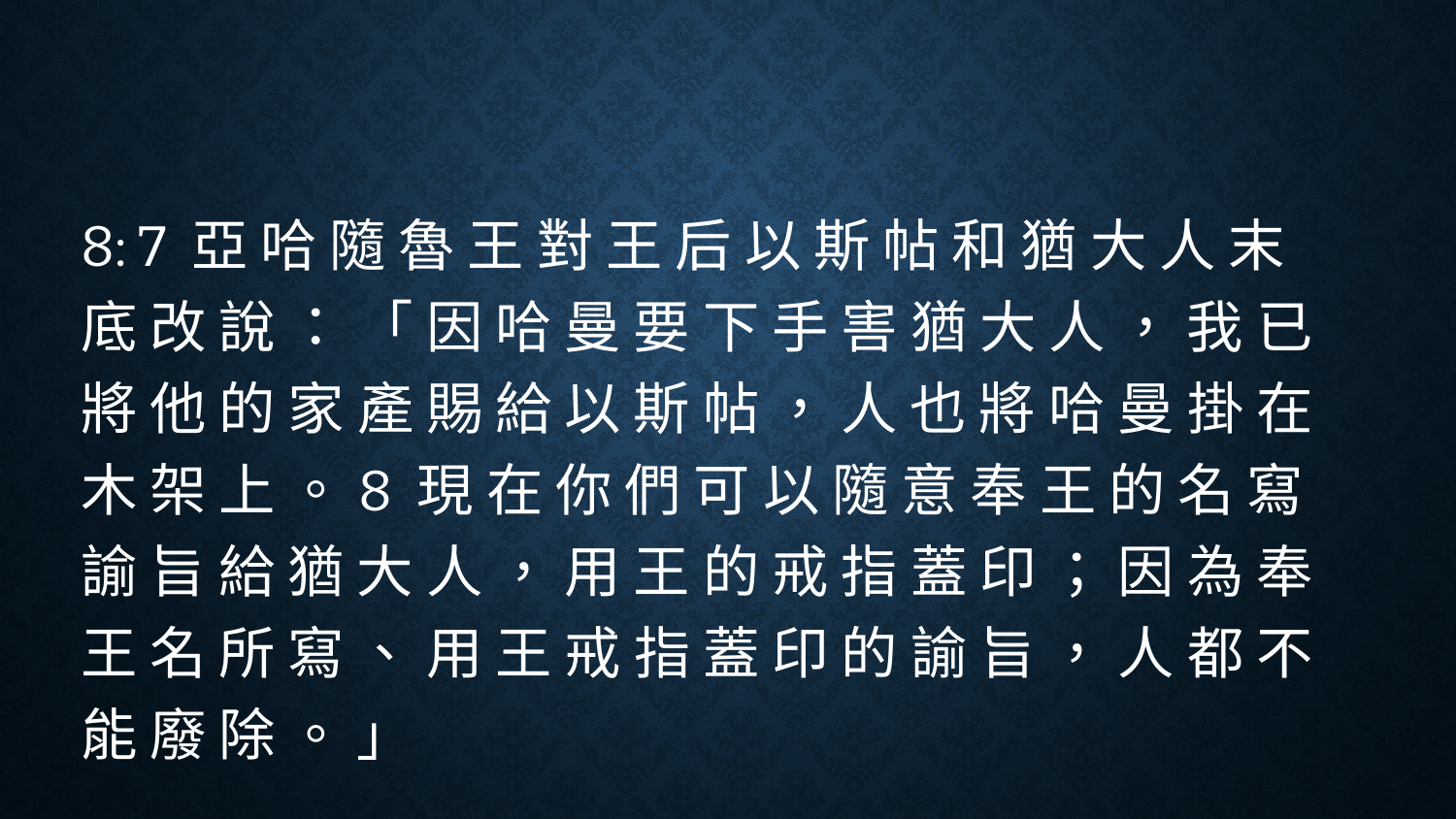

#
8: 7 亞 哈 隨 魯 王 對 王 后 以 斯 帖 和 猶 大 人 末 底 改 說 ： 「 因 哈 曼 要 下 手 害 猶 大 人 ， 我 已 將 他 的 家 產 賜 給 以 斯 帖 ， 人 也 將 哈 曼 掛 在 木 架 上 。8 現 在 你 們 可 以 隨 意 奉 王 的 名 寫 諭 旨 給 猶 大 人 ， 用 王 的 戒 指 蓋 印 ； 因 為 奉 王 名 所 寫 、 用 王 戒 指 蓋 印 的 諭 旨 ， 人 都 不 能 廢 除 。 」